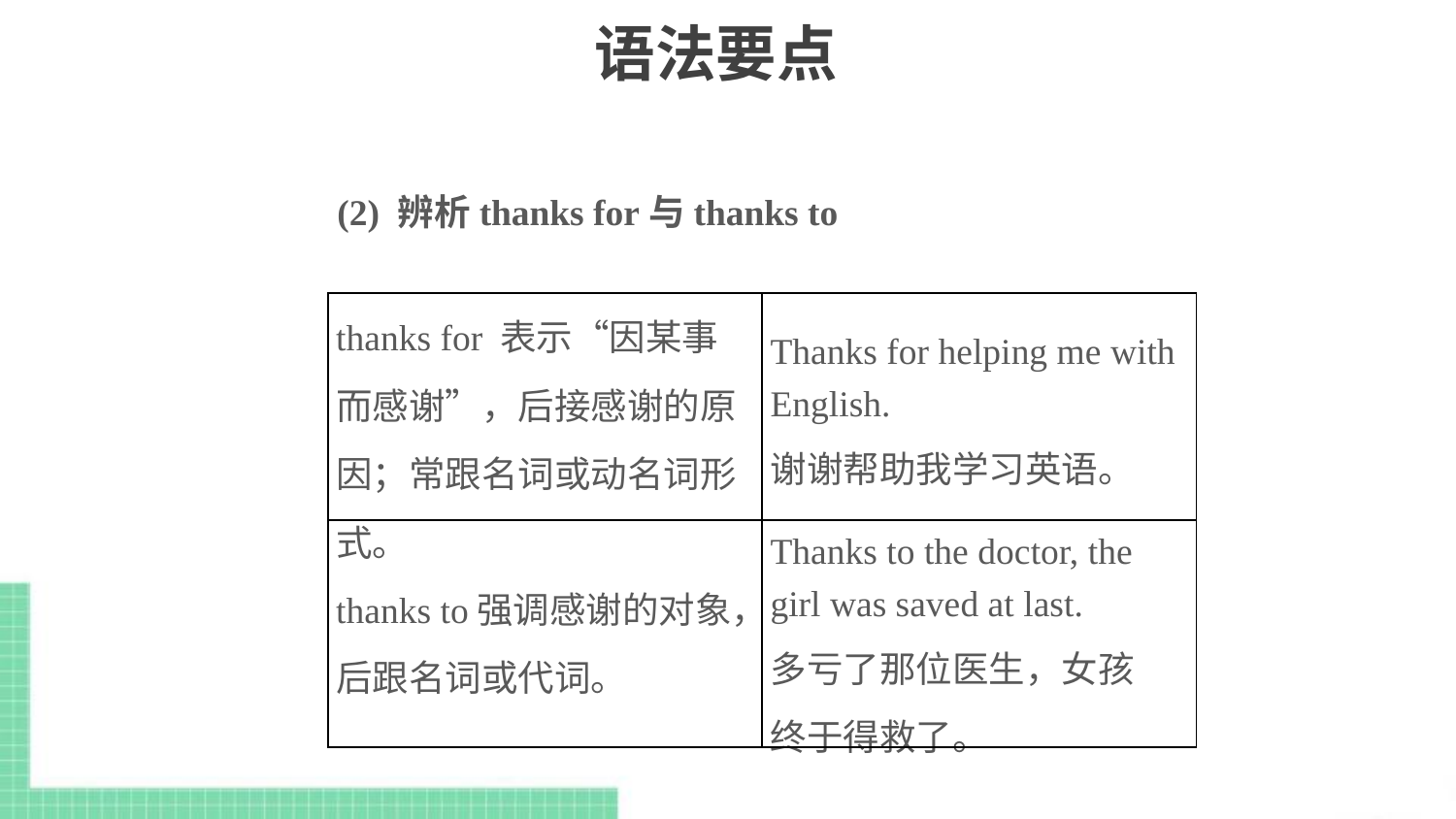

# 语法要点
(2) 辨析thanks for与thanks to
| thanks for 表示“因某事而感谢”，后接感谢的原因；常跟名词或动名词形式。 | Thanks for helping me with English. 谢谢帮助我学习英语。 |
| --- | --- |
| thanks to强调感谢的对象，后跟名词或代词。 | Thanks to the doctor, the girl was saved at last. 多亏了那位医生，女孩 终于得救了。 |